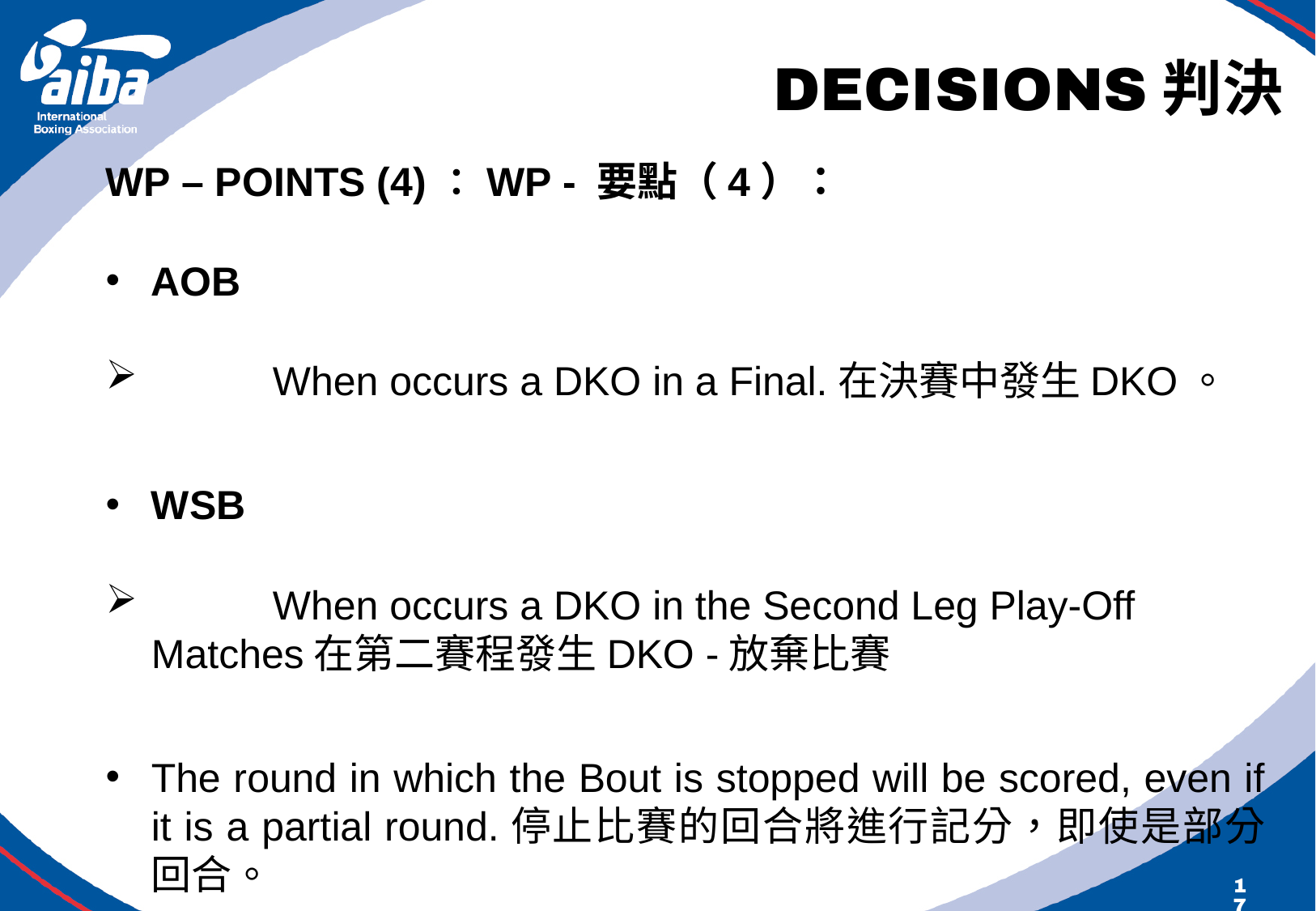

# DECISIONS判決
WP – POINTS (4)：WP - 要點（4）：

AOB

	When occurs a DKO in a Final.在決賽中發生DKO。

WSB

	When occurs a DKO in the Second Leg Play-Off Matches在第二賽程發生DKO -放棄比賽

The round in which the Bout is stopped will be scored, even if it is a partial round.停止比賽的回合將進行記分，即使是部分回合。

178